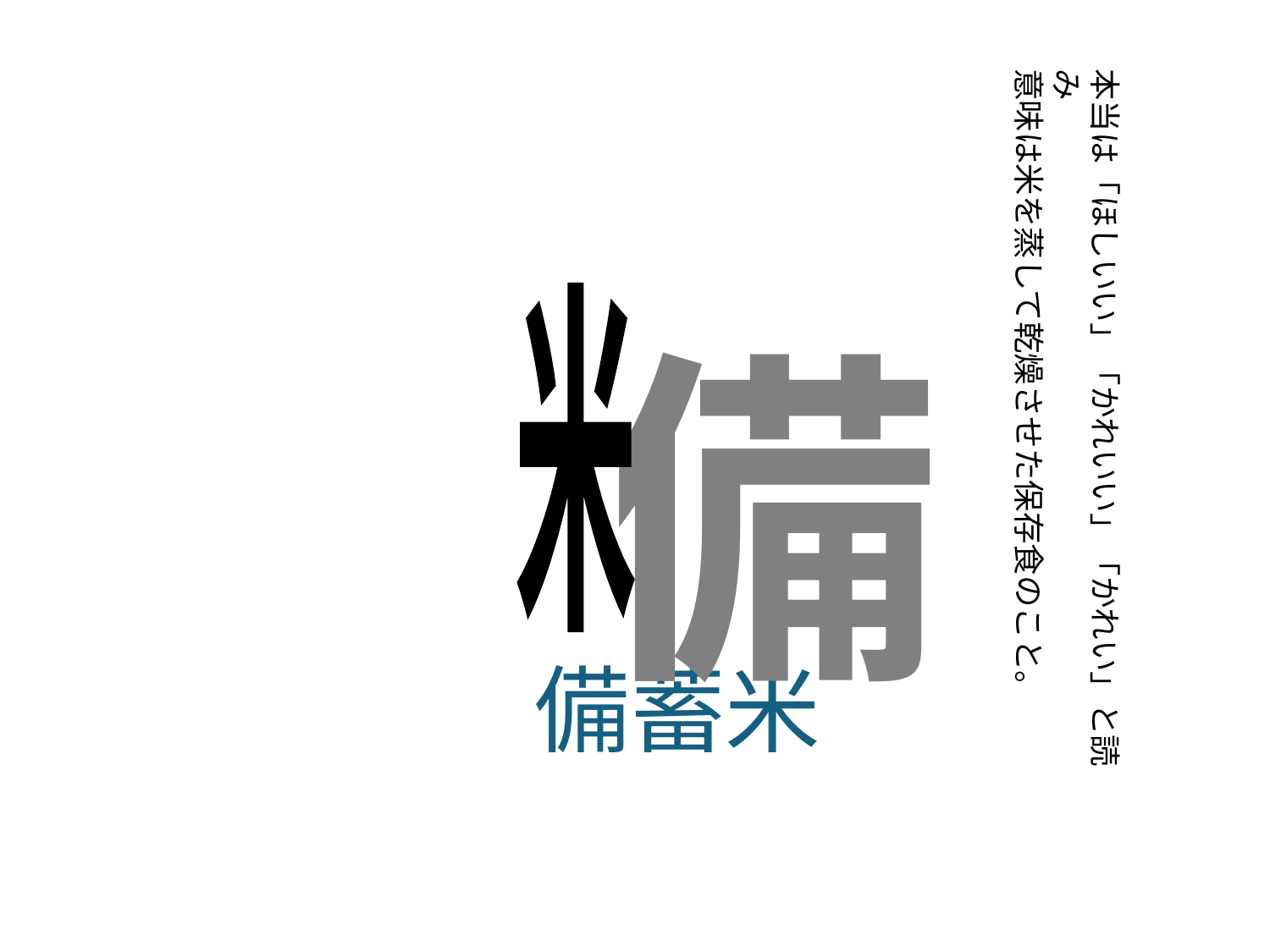

本当は「ほしいい」「かれいい」「かれい」と読み
意味は米を蒸して乾燥させた保存食のこと。
米

備

備蓄米